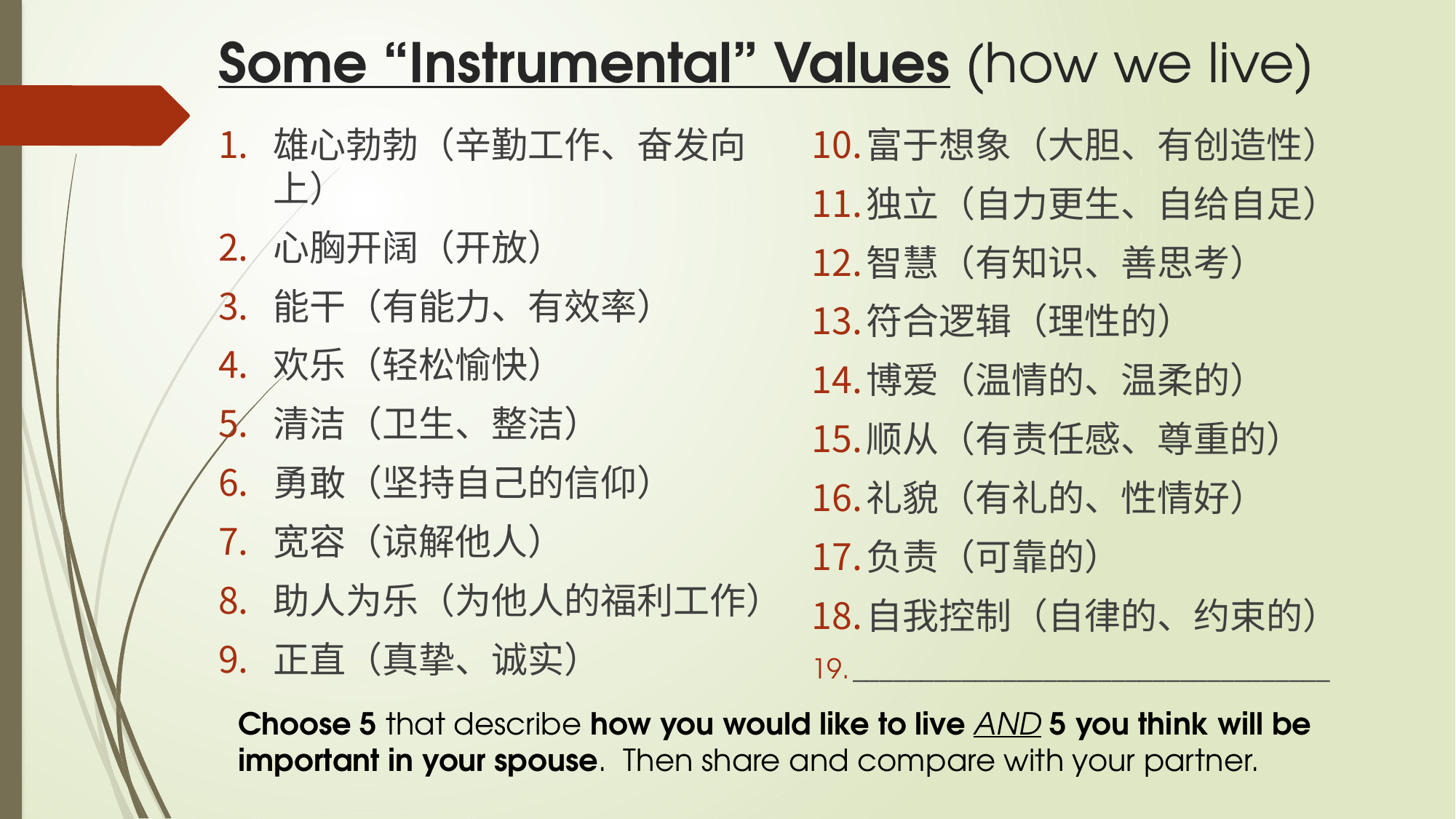

# Some “Instrumental” Values (how we live)
雄心勃勃（辛勤工作、奋发向上）
心胸开阔（开放）
能干（有能力、有效率）
欢乐（轻松愉快）
清洁（卫生、整洁）
勇敢（坚持自己的信仰）
宽容（谅解他人）
助人为乐（为他人的福利工作）
正直（真挚、诚实）
富于想象（大胆、有创造性）
独立（自力更生、自给自足）
智慧（有知识、善思考）
符合逻辑（理性的）
博爱（温情的、温柔的）
顺从（有责任感、尊重的）
礼貌（有礼的、性情好）
负责（可靠的）
自我控制（自律的、约束的）
___________________________________
Choose 5 that describe how you would like to live AND 5 you think will be important in your spouse.  Then share and compare with your partner.